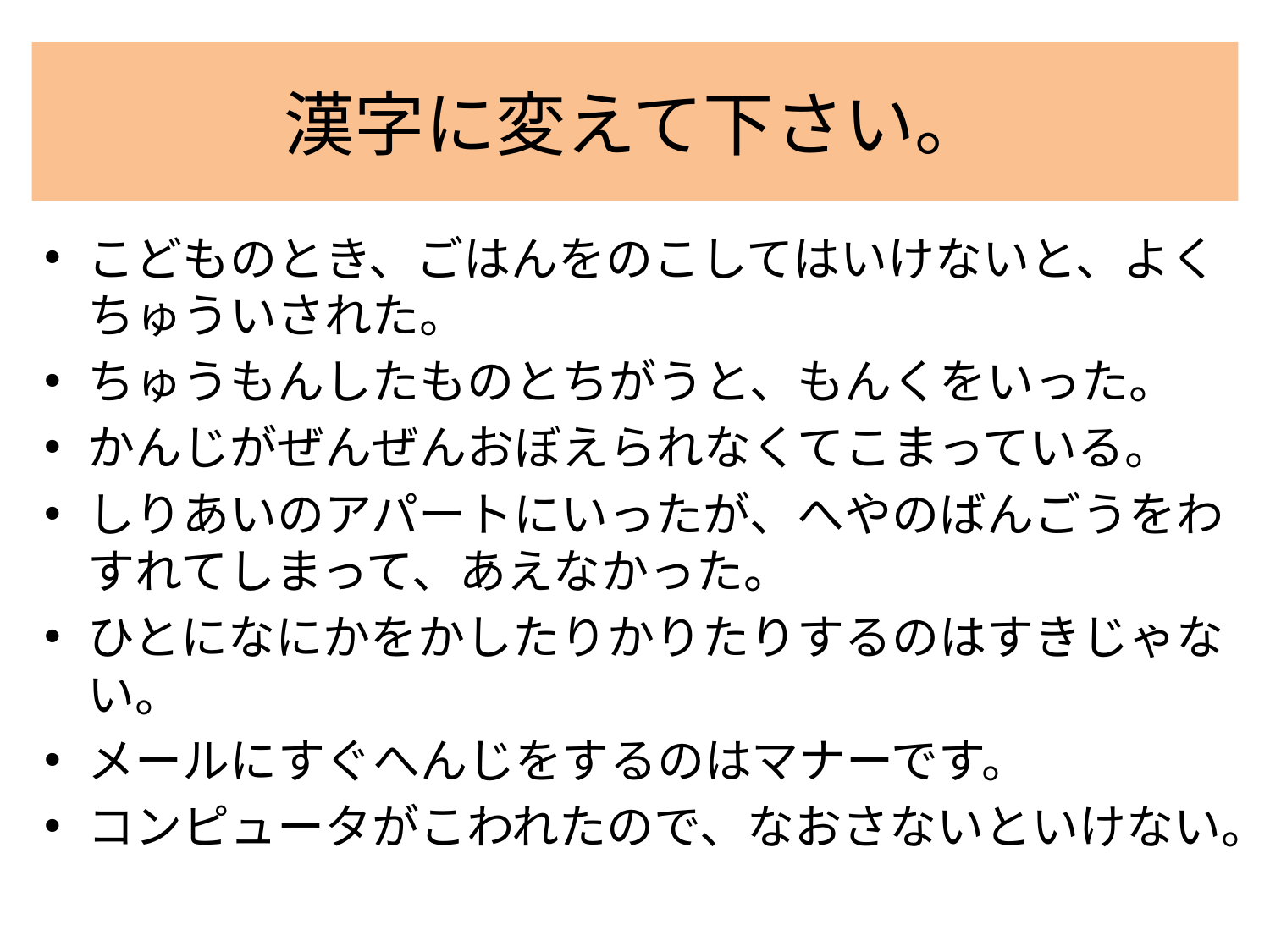

# 漢字に変えて下さい。
こどものとき、ごはんをのこしてはいけないと、よくちゅういされた。
ちゅうもんしたものとちがうと、もんくをいった。
かんじがぜんぜんおぼえられなくてこまっている。
しりあいのアパートにいったが、へやのばんごうをわすれてしまって、あえなかった。
ひとになにかをかしたりかりたりするのはすきじゃない。
メールにすぐへんじをするのはマナーです。
コンピュータがこわれたので、なおさないといけない。